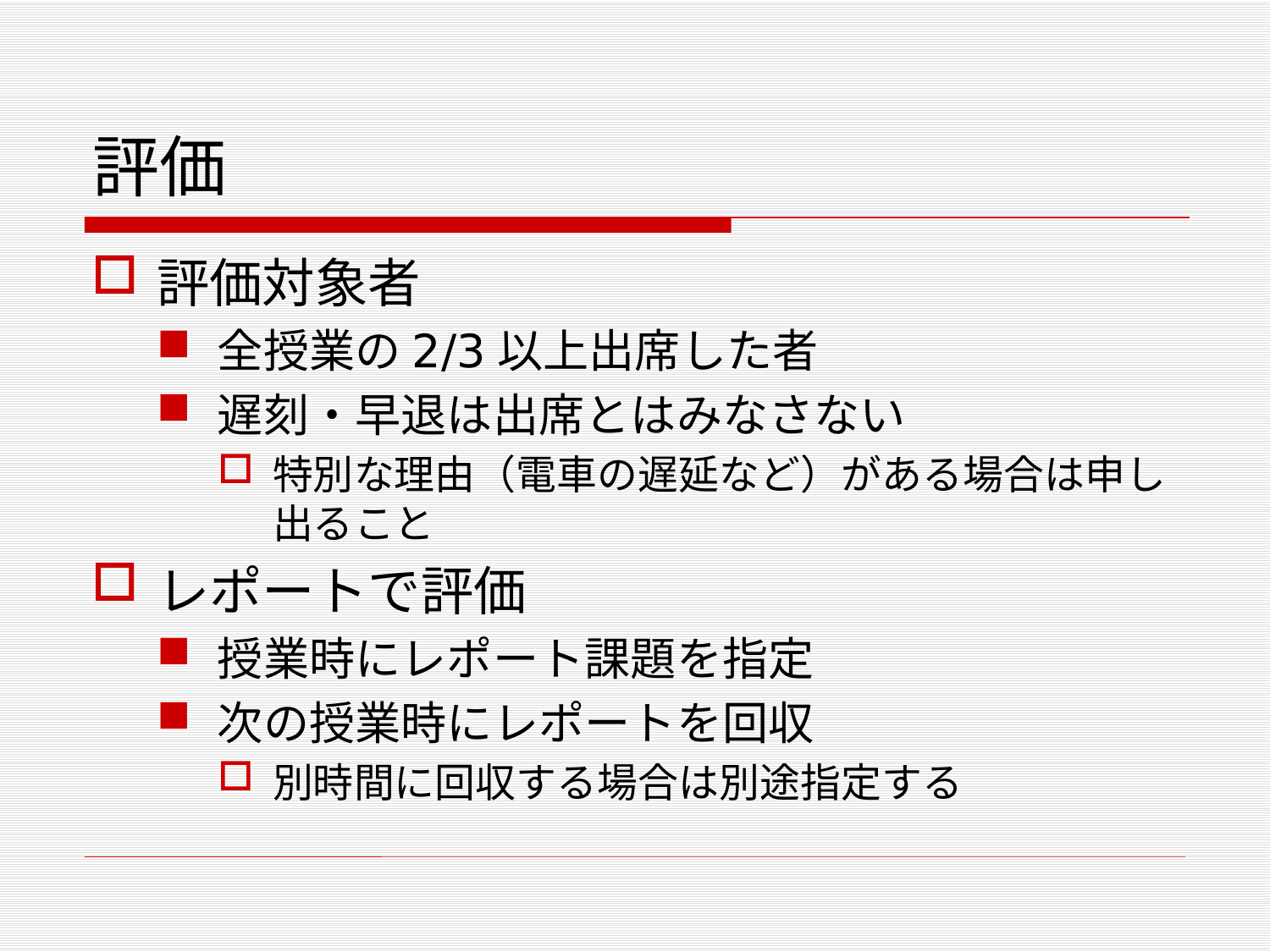

# 評価
評価対象者
全授業の2/3以上出席した者
遅刻・早退は出席とはみなさない
特別な理由（電車の遅延など）がある場合は申し出ること
レポートで評価
授業時にレポート課題を指定
次の授業時にレポートを回収
別時間に回収する場合は別途指定する